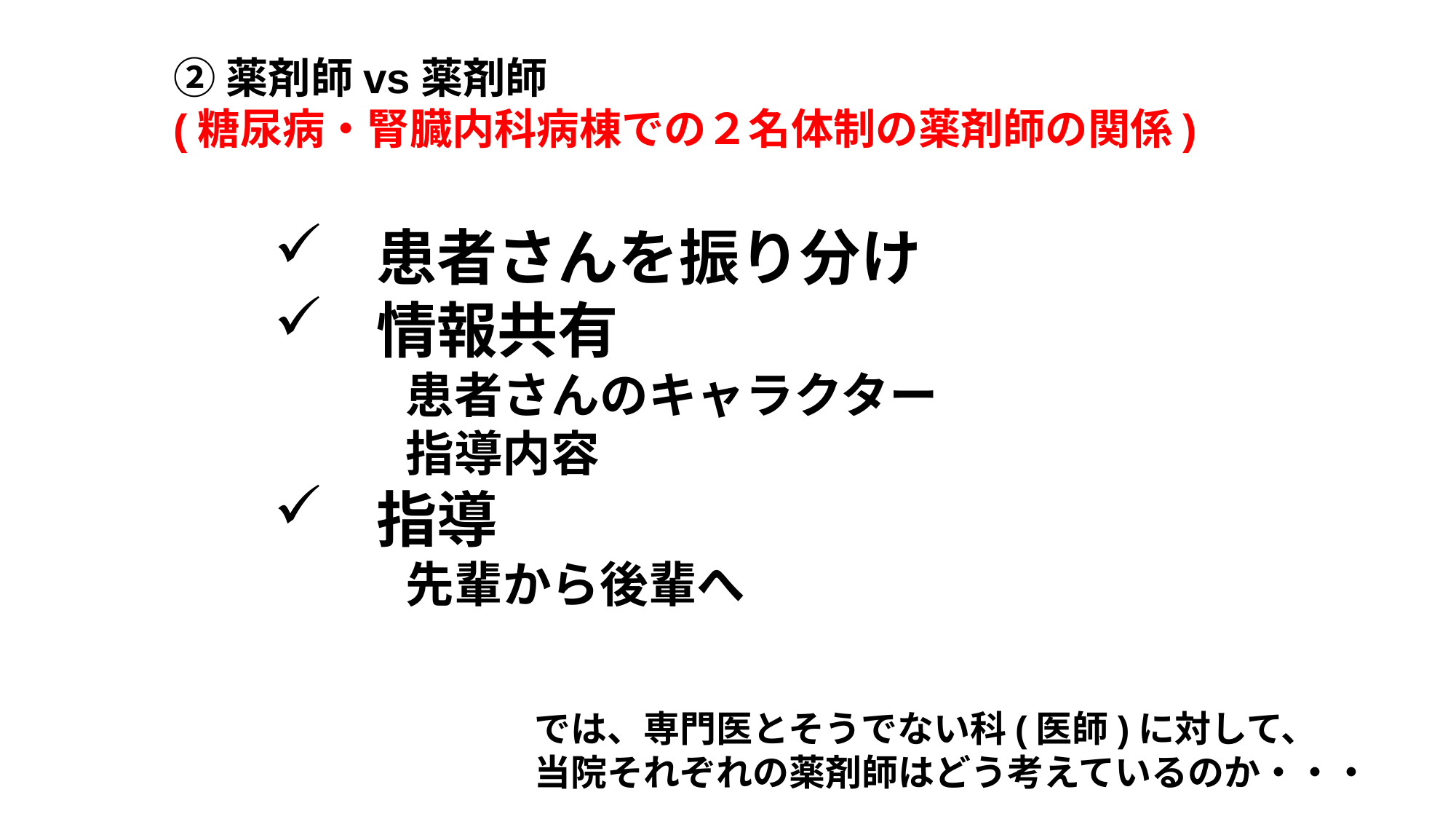

②薬剤師vs薬剤師
(糖尿病・腎臓内科病棟での２名体制の薬剤師の関係)
患者さんを振り分け
情報共有
	 患者さんのキャラクター
	 指導内容
指導
	 先輩から後輩へ
では、専門医とそうでない科(医師)に対して、
当院それぞれの薬剤師はどう考えているのか・・・